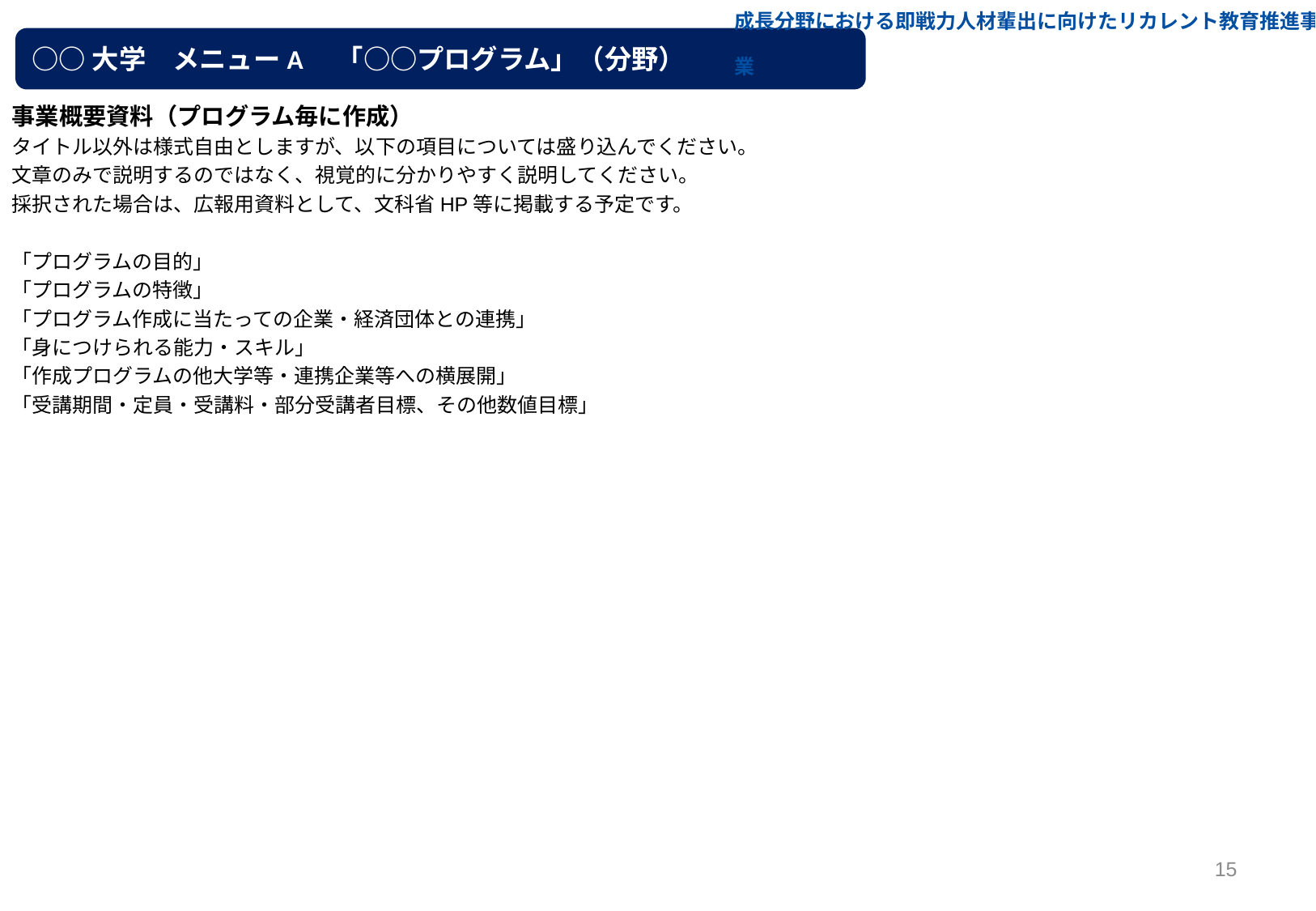

成長分野における即戦力人材輩出に向けたリカレント教育推進事業
○○大学　メニューA　「○○プログラム」（分野）
事業概要資料（プログラム毎に作成）
タイトル以外は様式自由としますが、以下の項目については盛り込んでください。
文章のみで説明するのではなく、視覚的に分かりやすく説明してください。
採択された場合は、広報用資料として、文科省HP等に掲載する予定です。

「プログラムの目的」
「プログラムの特徴」
「プログラム作成に当たっての企業・経済団体との連携」
「身につけられる能力・スキル」
「作成プログラムの他大学等・連携企業等への横展開」
「受講期間・定員・受講料・部分受講者目標、その他数値目標」
15